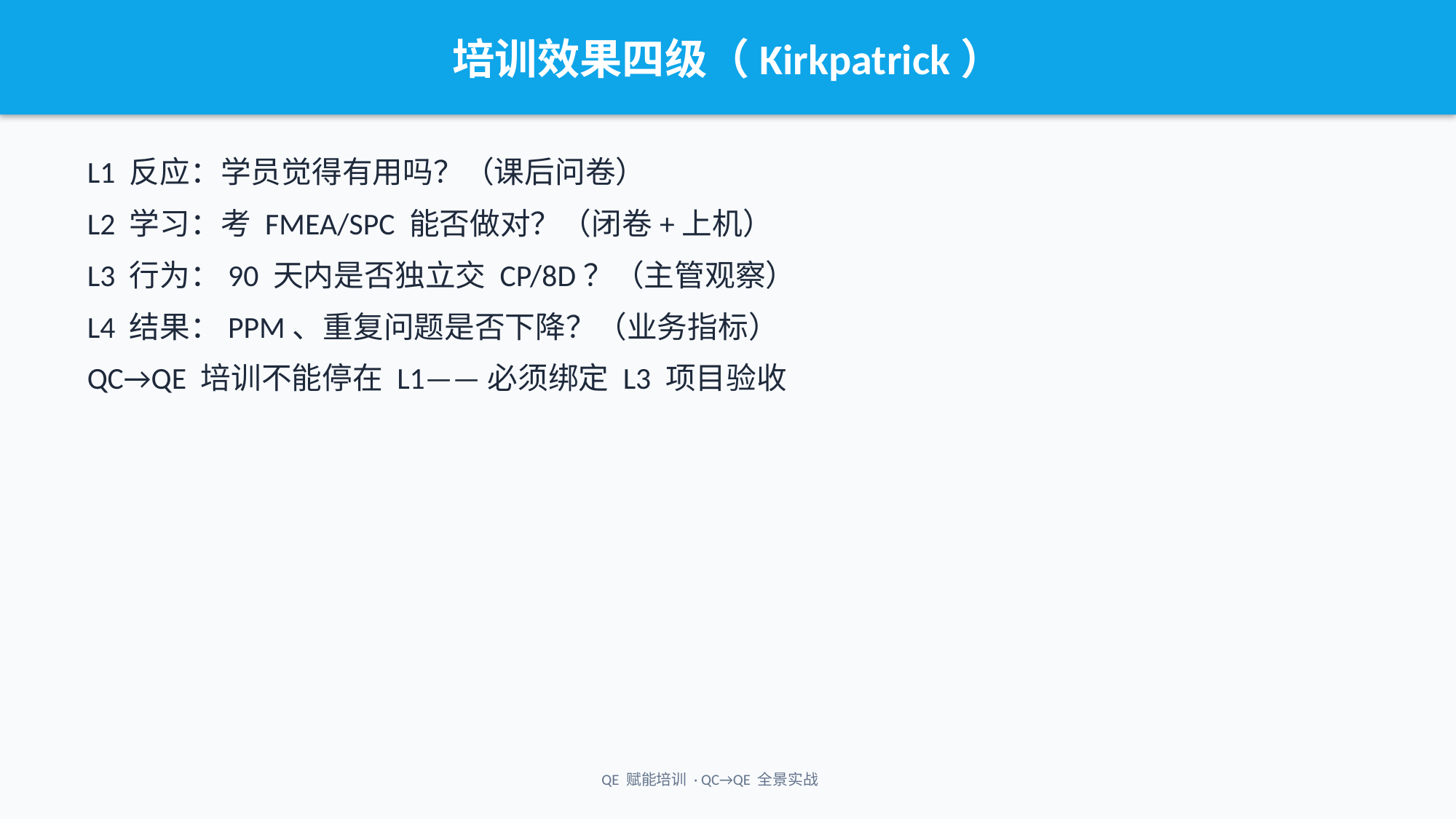

培训效果四级（Kirkpatrick）
L1 反应：学员觉得有用吗？（课后问卷）
L2 学习：考 FMEA/SPC 能否做对？（闭卷+上机）
L3 行为：90 天内是否独立交 CP/8D？（主管观察）
L4 结果：PPM、重复问题是否下降？（业务指标）
QC→QE 培训不能停在 L1——必须绑定 L3 项目验收
QE 赋能培训 · QC→QE 全景实战